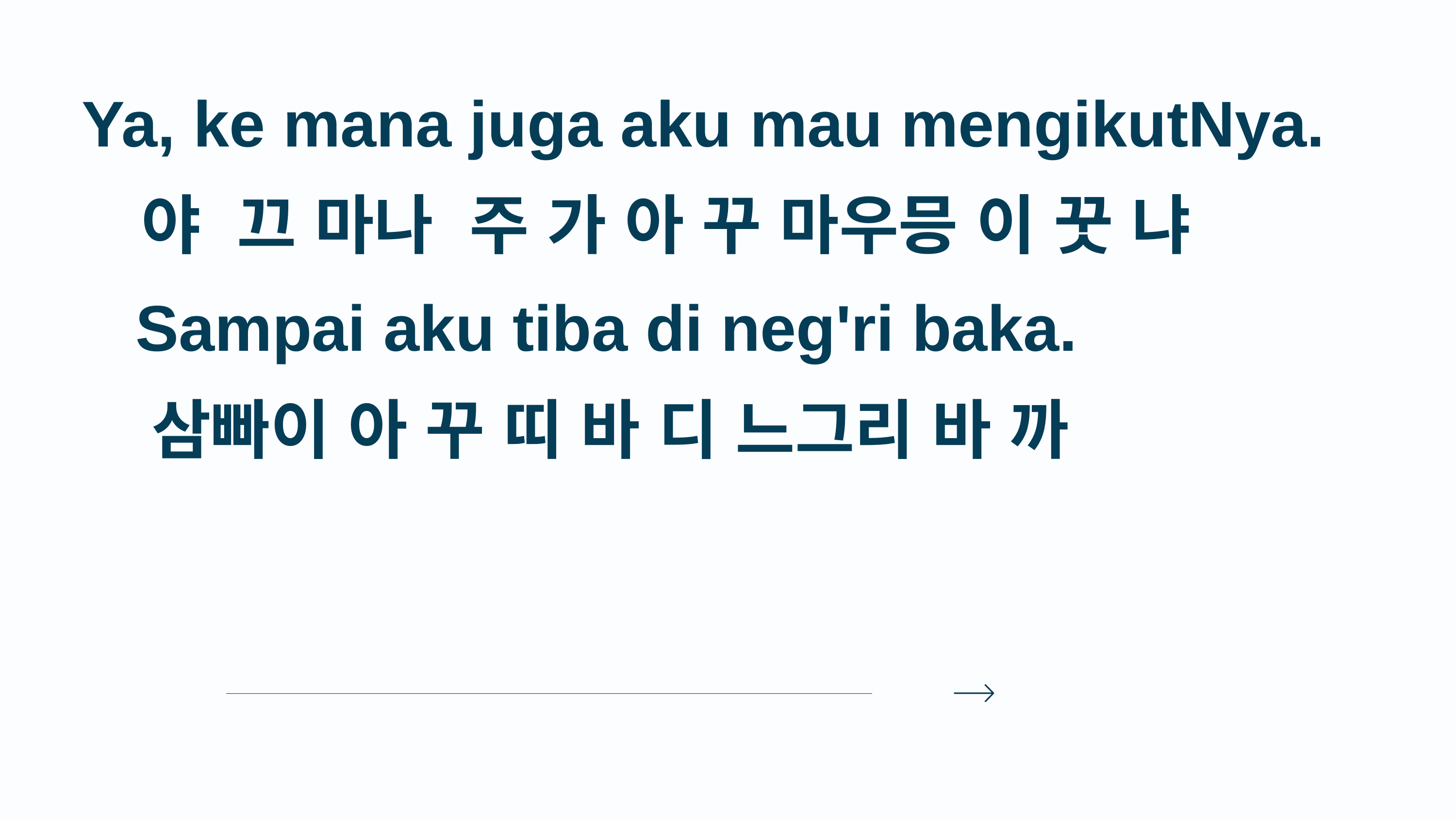

Ya, ke mana juga aku mau mengikutNya.
   야  끄 마나  주 가 아 꾸 마우믕 이 꿋 냐
   Sampai aku tiba di neg'ri baka.
   삼빠이 아 꾸 띠 바 디 느그리 바 까